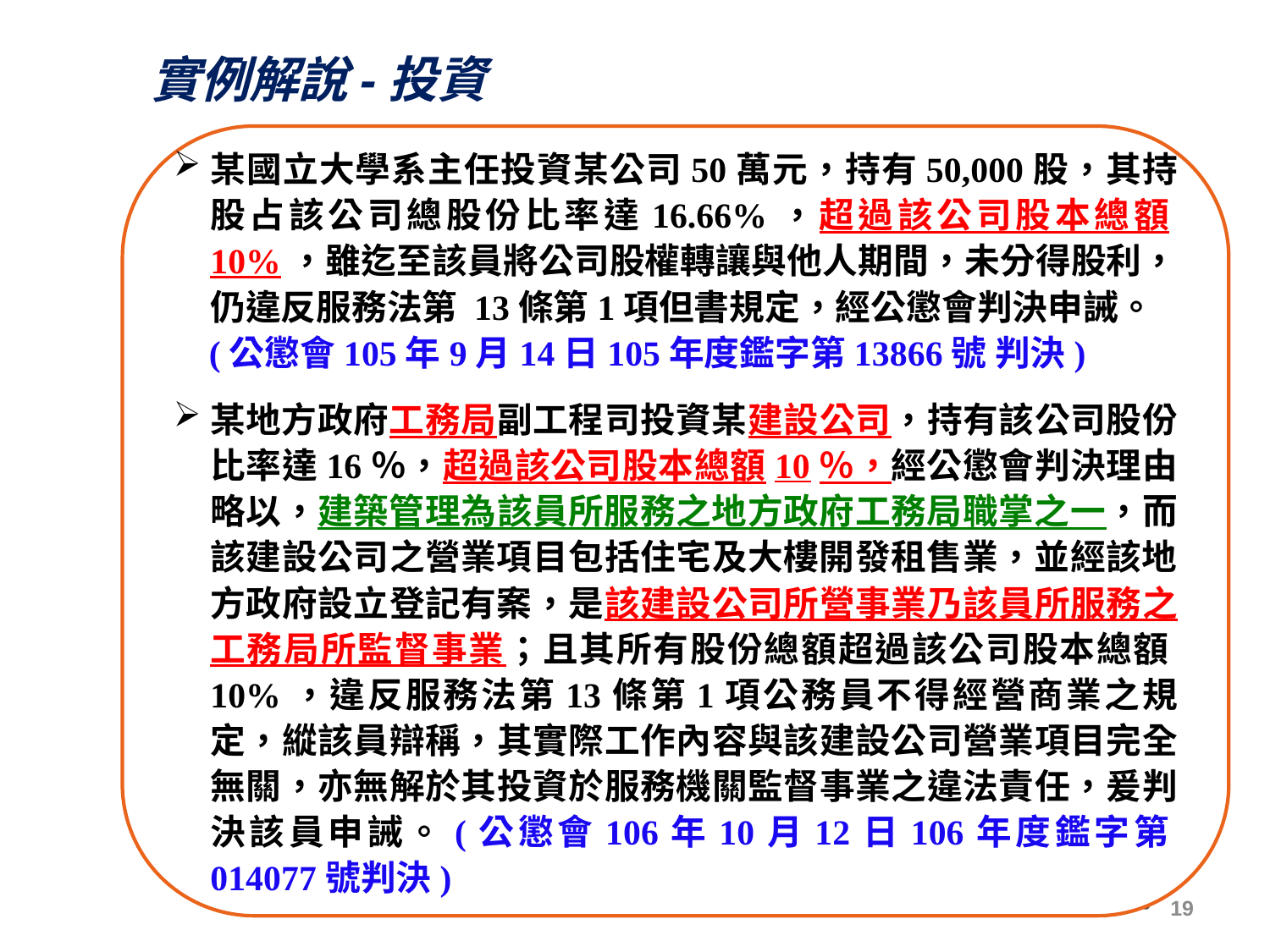

實例解說-投資
某國立大學系主任投資某公司50萬元，持有50,000股，其持股占該公司總股份比率達16.66%，超過該公司股本總額10%，雖迄至該員將公司股權轉讓與他人期間，未分得股利，仍違反服務法第 13條第1項但書規定，經公懲會判決申誡。
    (公懲會105年9月14日105年度鑑字第13866號 判決)
某地方政府工務局副工程司投資某建設公司，持有該公司股份比率達16％，超過該公司股本總額10％，經公懲會判決理由略以，建築管理為該員所服務之地方政府工務局職掌之一，而該建設公司之營業項目包括住宅及大樓開發租售業，並經該地方政府設立登記有案，是該建設公司所營事業乃該員所服務之工務局所監督事業；且其所有股份總額超過該公司股本總額10%，違反服務法第13條第1項公務員不得經營商業之規定，縱該員辯稱，其實際工作內容與該建設公司營業項目完全無關，亦無解於其投資於服務機關監督事業之違法責任，爰判決該員申誡。(公懲會106年10月12日106年度鑑字第014077號判決)

19